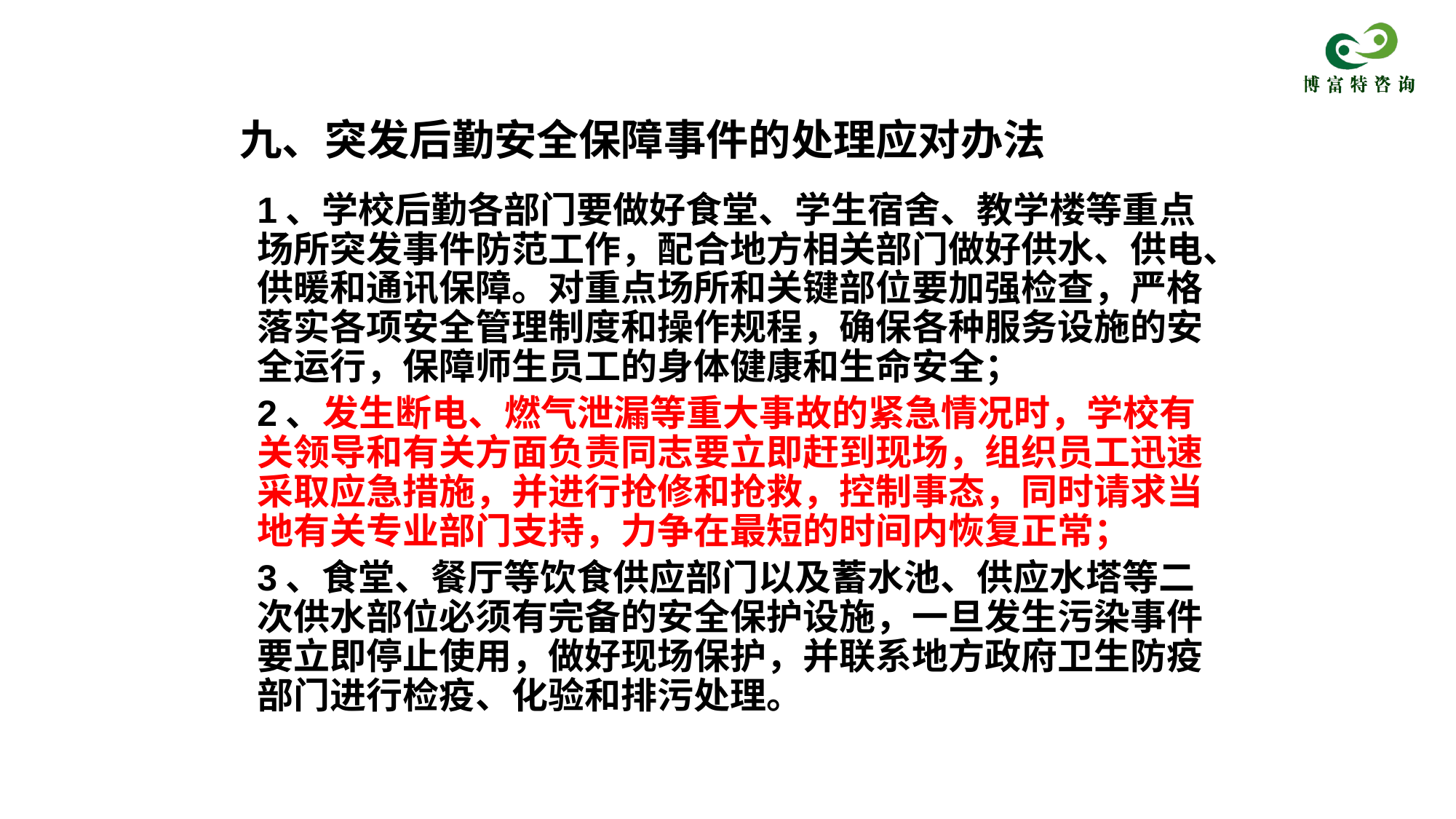

九、突发后勤安全保障事件的处理应对办法
1、学校后勤各部门要做好食堂、学生宿舍、教学楼等重点场所突发事件防范工作，配合地方相关部门做好供水、供电、供暖和通讯保障。对重点场所和关键部位要加强检查，严格落实各项安全管理制度和操作规程，确保各种服务设施的安全运行，保障师生员工的身体健康和生命安全；
2、发生断电、燃气泄漏等重大事故的紧急情况时，学校有关领导和有关方面负责同志要立即赶到现场，组织员工迅速采取应急措施，并进行抢修和抢救，控制事态，同时请求当地有关专业部门支持，力争在最短的时间内恢复正常；
3、食堂、餐厅等饮食供应部门以及蓄水池、供应水塔等二次供水部位必须有完备的安全保护设施，一旦发生污染事件要立即停止使用，做好现场保护，并联系地方政府卫生防疫部门进行检疫、化验和排污处理。
38